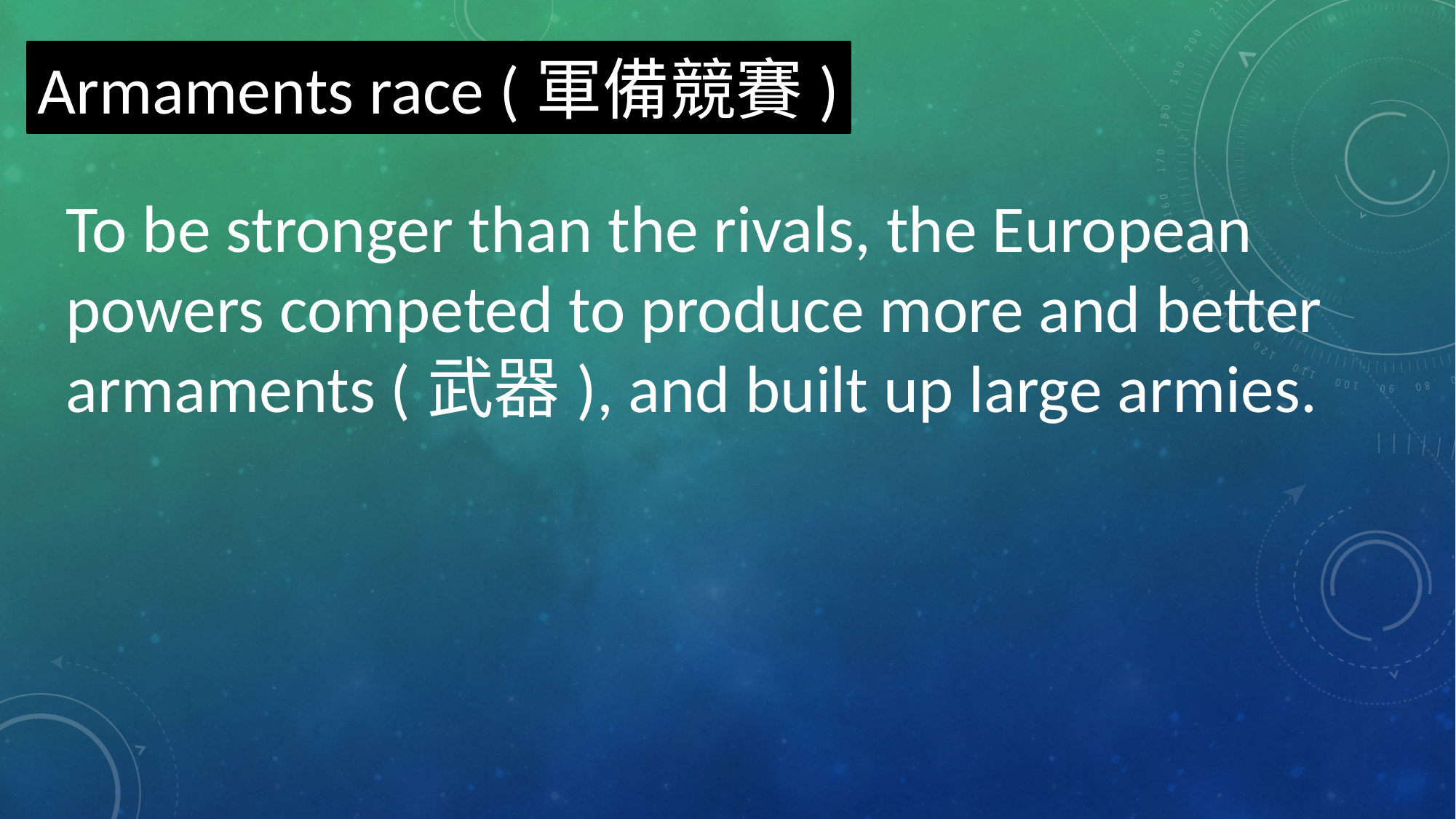

Armaments race (軍備競賽)
To be stronger than the rivals, the European powers competed to produce more and better armaments (武器), and built up large armies.